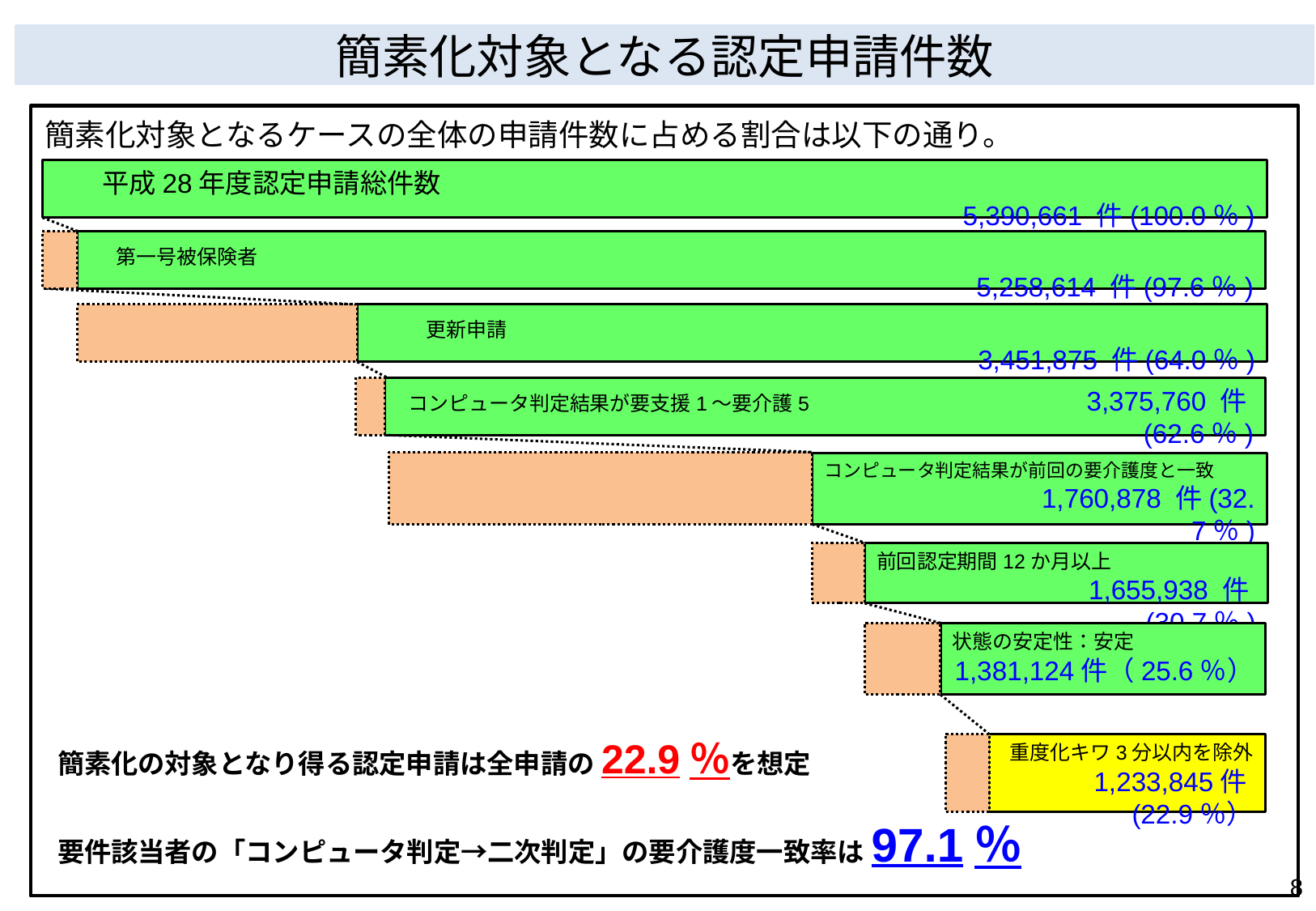

簡素化対象となる認定申請件数
簡素化対象となるケースの全体の申請件数に占める割合は以下の通り。
平成28年度認定申請総件数　　　　　　　　　　　　　　　　　　　　　　　　　　　　　　5,390,661 件(100.0％)

第一号被保険者　　　　　　　　　　　　　　　　　　　　　　　　　　　　　　　　　　　　　　　5,258,614 件(97.6％)

更新申請　　　　　　　　　　　　　　　　　　　　　　　　　　　　　　　　　　　　3,451,875 件(64.0％)

コンピュータ判定結果が要支援1～要介護5　　　 　　　　　　　　　　3,375,760 件(62.6％)

コンピュータ判定結果が前回の要介護度と一致
　　　　　　　　1,760,878 件(32.7％)
前回認定期間12か月以上
　　　　　　1,655,938 件(30.7％)

状態の安定性：安定
1,381,124件（25.6％）
簡素化の対象となり得る認定申請は全申請の22.9％を想定

要件該当者の「コンピュータ判定→二次判定」の要介護度一致率は97.1％

重度化キワ3分以内を除外　1,233,845件(22.9％）
8